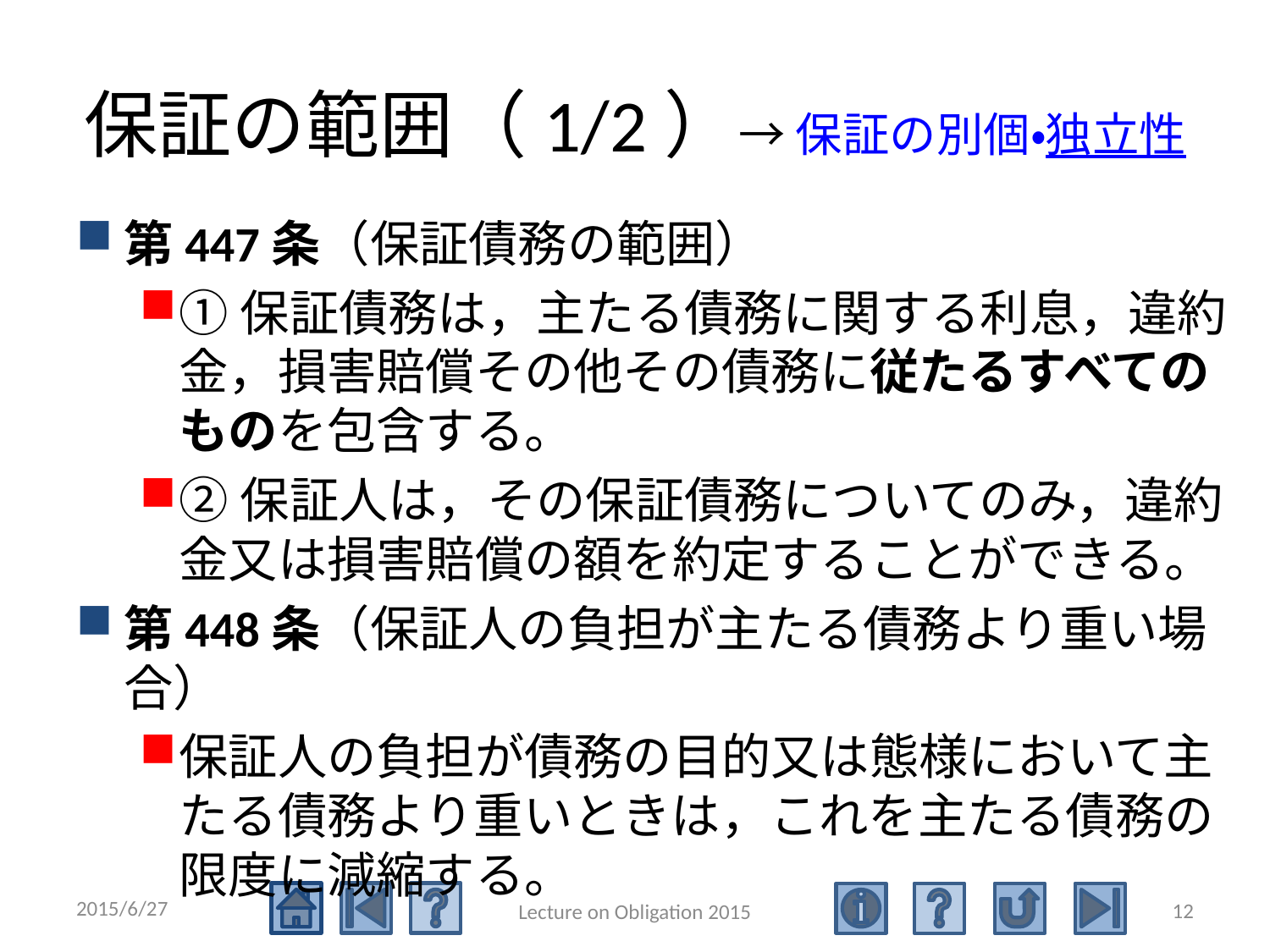

# 保証の範囲（1/2）→ 保証の別個・独立性
第447条（保証債務の範囲）
①保証債務は，主たる債務に関する利息，違約金，損害賠償その他その債務に従たるすべてのものを包含する。
②保証人は，その保証債務についてのみ，違約金又は損害賠償の額を約定することができる。
第448条（保証人の負担が主たる債務より重い場合）
保証人の負担が債務の目的又は態様において主たる債務より重いときは，これを主たる債務の限度に減縮する。
2015/6/27
12
Lecture on Obligation 2015